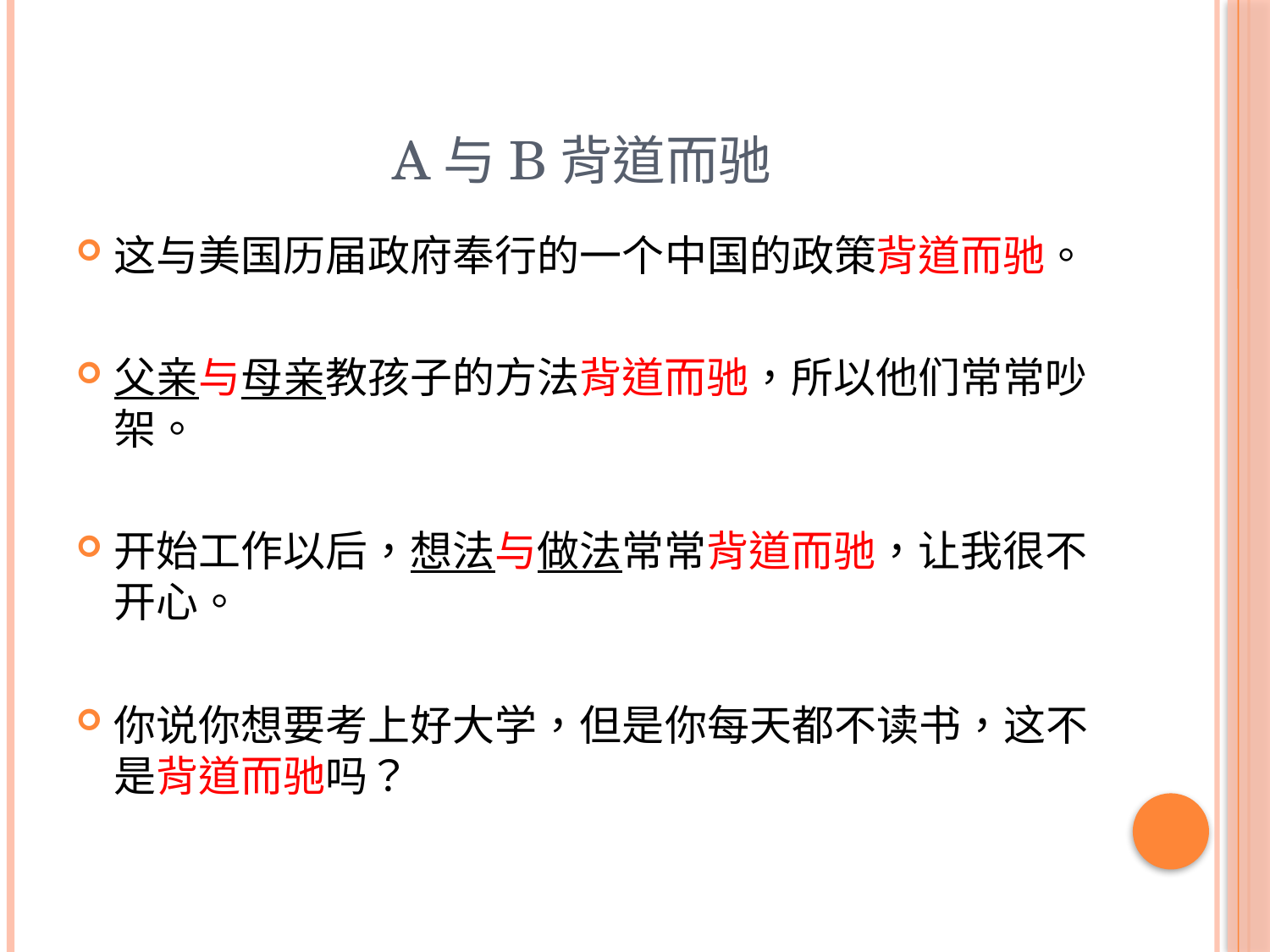

# A与B背道而驰
这与美国历届政府奉行的一个中国的政策背道而驰。

父亲与母亲教孩子的方法背道而驰，所以他们常常吵架。

开始工作以后，想法与做法常常背道而驰，让我很不开心。

你说你想要考上好大学，但是你每天都不读书，这不是背道而驰吗？